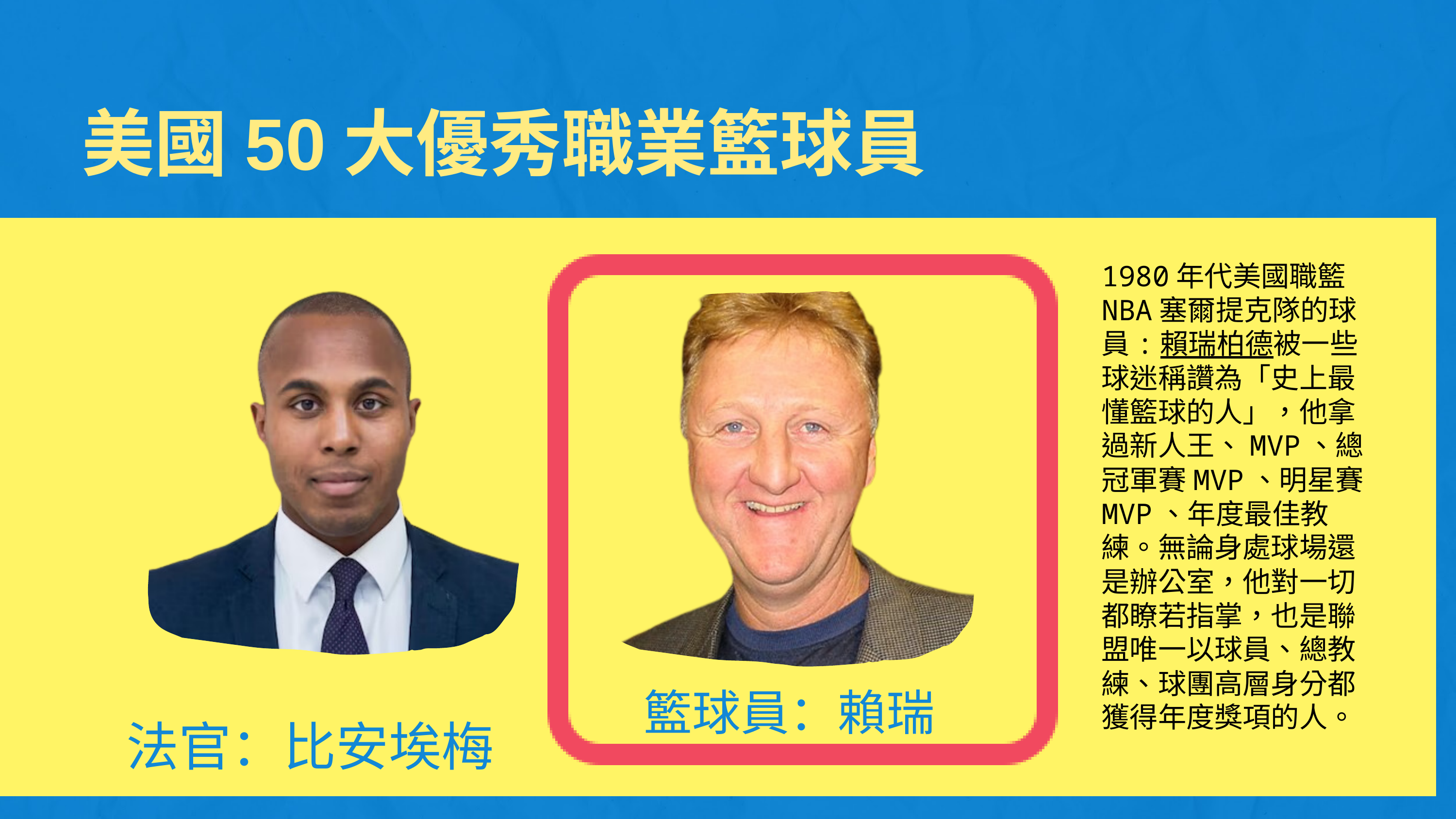

美國50大優秀職業籃球員

1980年代美國職籃NBA塞爾提克隊的球員:賴瑞柏德被一些球迷稱讚為「史上最懂籃球的人」，他拿過新人王、MVP、總冠軍賽MVP、明星賽MVP、年度最佳教練。無論身處球場還是辦公室，他對一切都瞭若指掌，也是聯盟唯一以球員、總教練、球團高層身分都獲得年度獎項的人。

籃球員：賴瑞
法官：比安埃梅